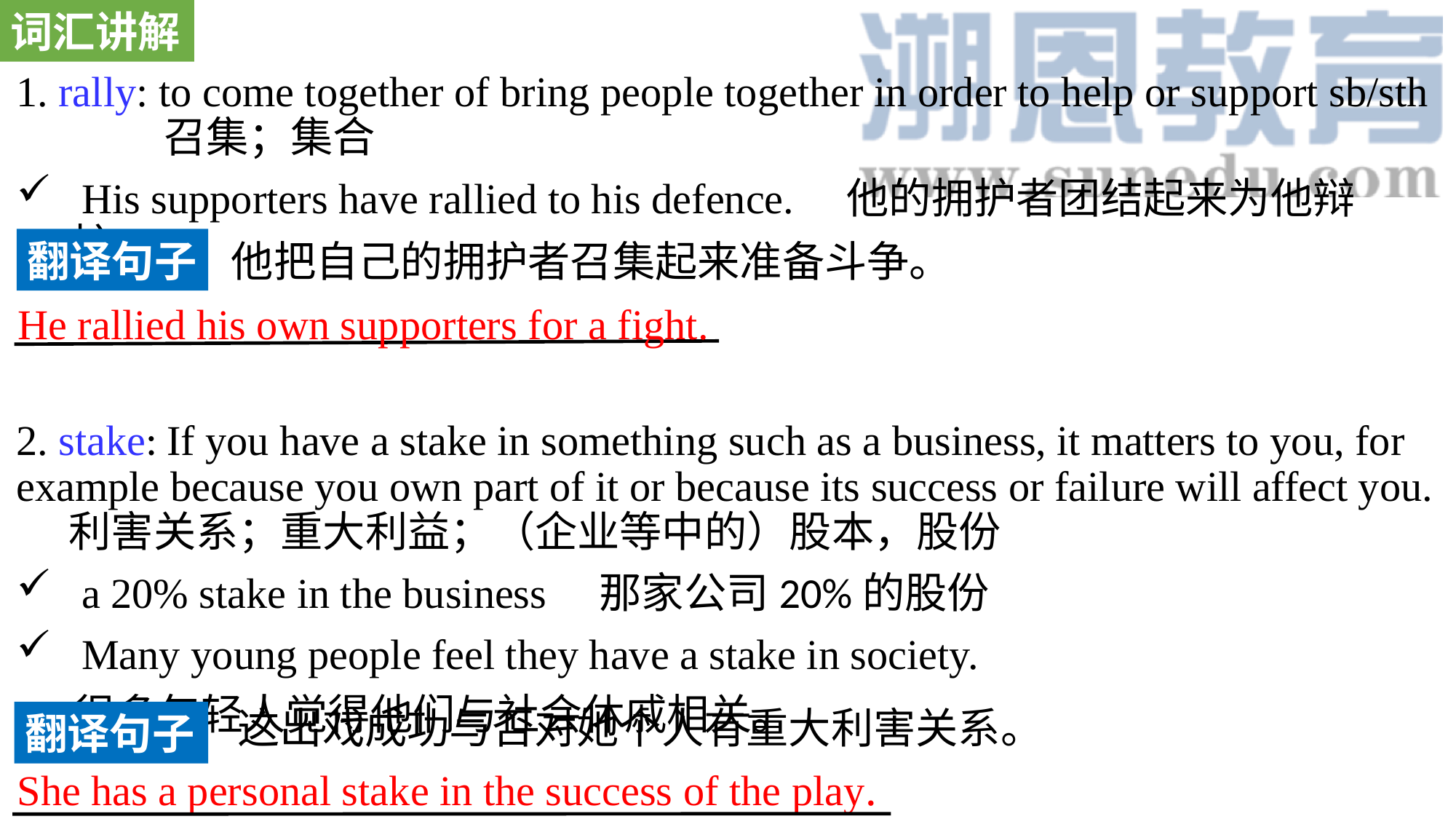

词汇讲解
1. rally: to come together of bring people together in order to help or support sb/sth              召集；集合
 His supporters have rallied to his defence.    他的拥护者团结起来为他辩护。

2. stake: If you have a stake in something such as a business, it matters to you, for example because you own part of it or because its success or failure will affect you.     利害关系；重大利益；（企业等中的）股本，股份
 a 20% stake in the business    那家公司20%的股份
 Many young people feel they have a stake in society.
     很多年轻人觉得他们与社会休戚相关。
翻译句子
他把自己的拥护者召集起来准备斗争。
He rallied his own supporters for a fight.
这出戏成功与否对她个人有重大利害关系。
翻译句子
She has a personal stake in the success of the play.